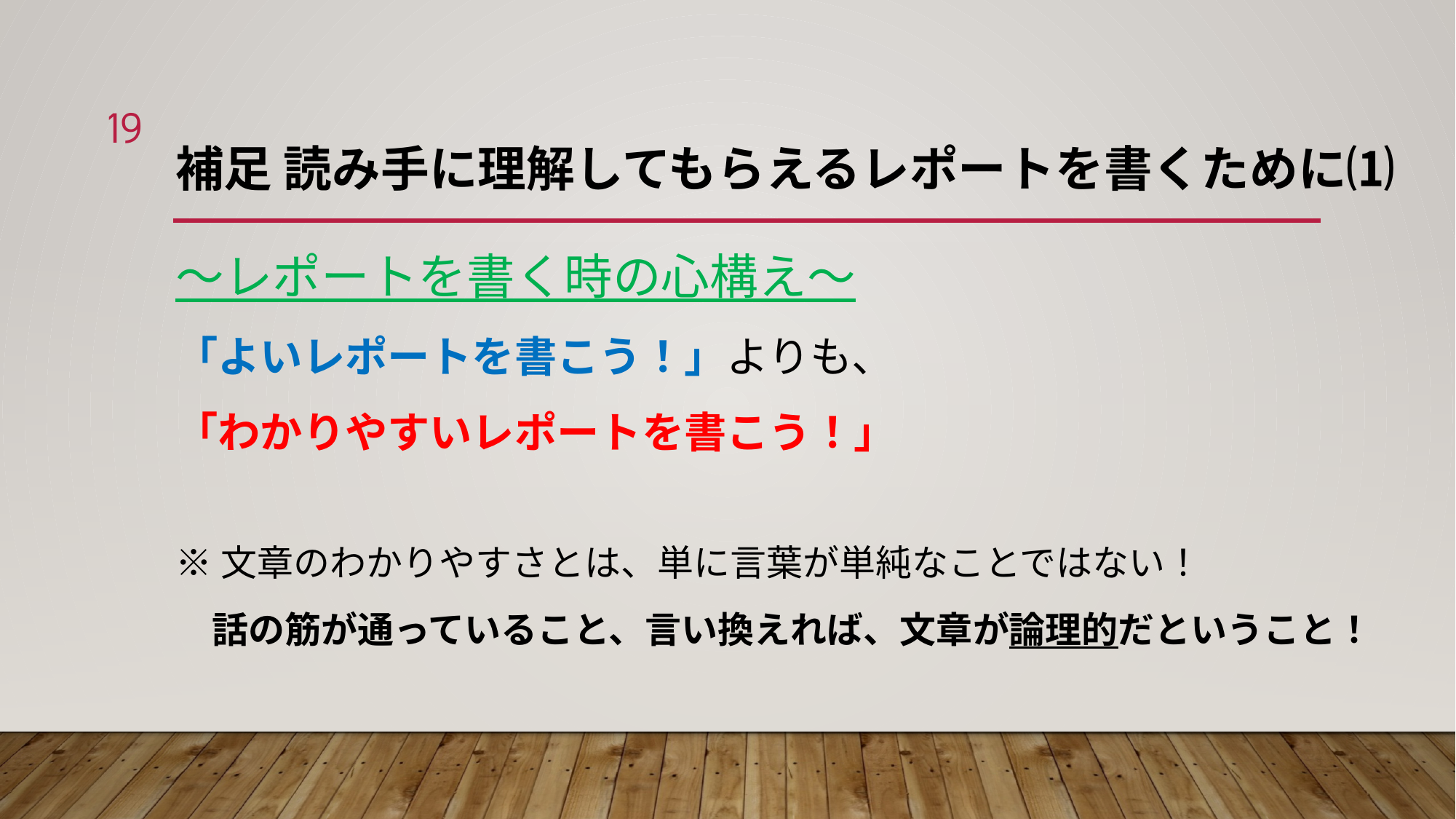

19
補足 読み手に理解してもらえるレポートを書くために⑴
〜レポートを書く時の心構え〜
「よいレポートを書こう！」よりも、
「わかりやすいレポートを書こう！」

※文章のわかりやすさとは、単に言葉が単純なことではない！
　話の筋が通っていること、言い換えれば、文章が論理的だということ！